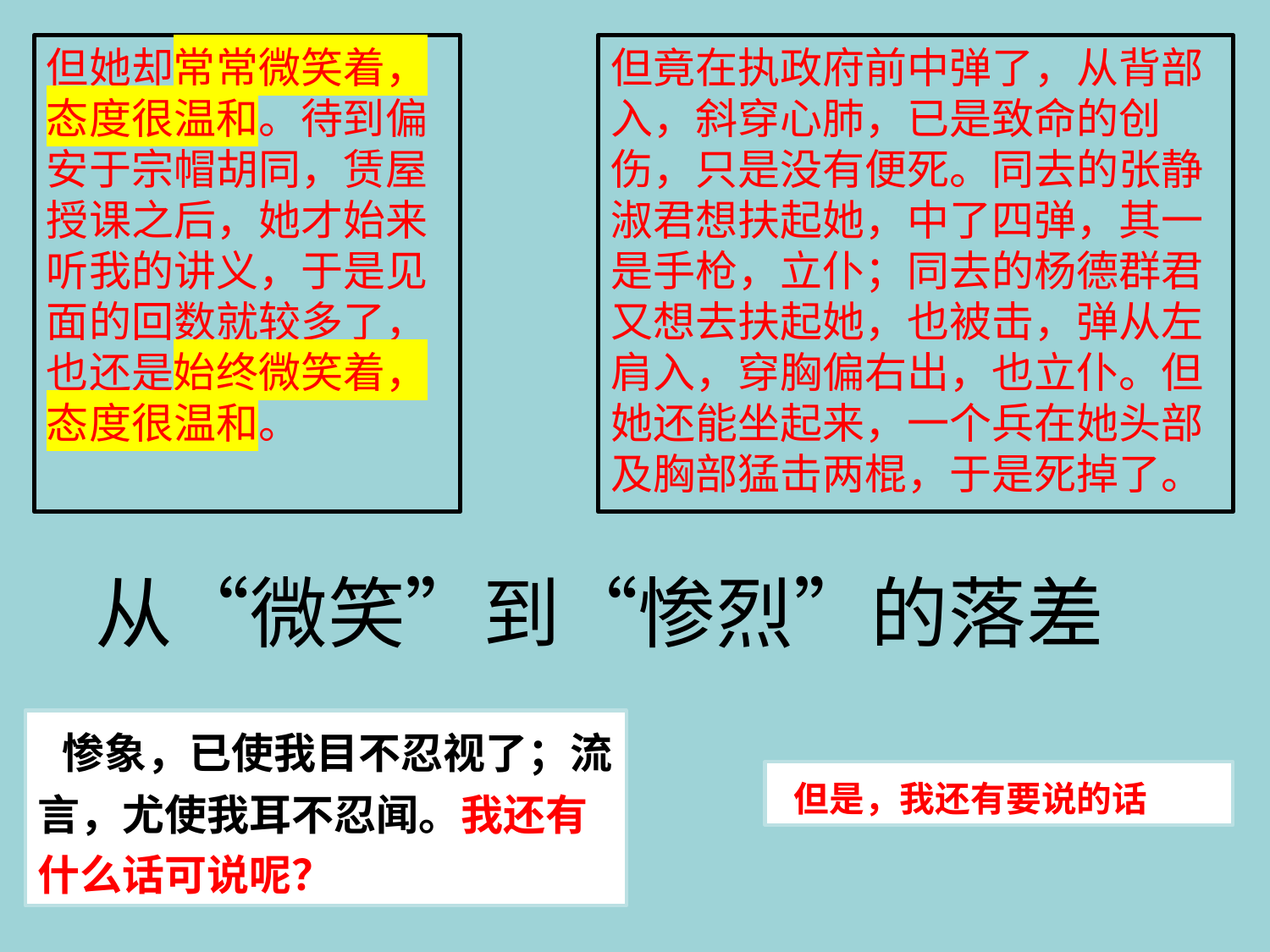

但竟在执政府前中弹了，从背部入，斜穿心肺，已是致命的创伤，只是没有便死。同去的张静淑君想扶起她，中了四弹，其一是手枪，立仆；同去的杨德群君又想去扶起她，也被击，弹从左肩入，穿胸偏右出，也立仆。但她还能坐起来，一个兵在她头部及胸部猛击两棍，于是死掉了。
但她却常常微笑着，态度很温和。待到偏安于宗帽胡同，赁屋授课之后，她才始来听我的讲义，于是见面的回数就较多了，也还是始终微笑着，态度很温和。
从“微笑”到“惨烈”的落差
  惨象，已使我目不忍视了；流言，尤使我耳不忍闻。我还有什么话可说呢？
 但是，我还有要说的话